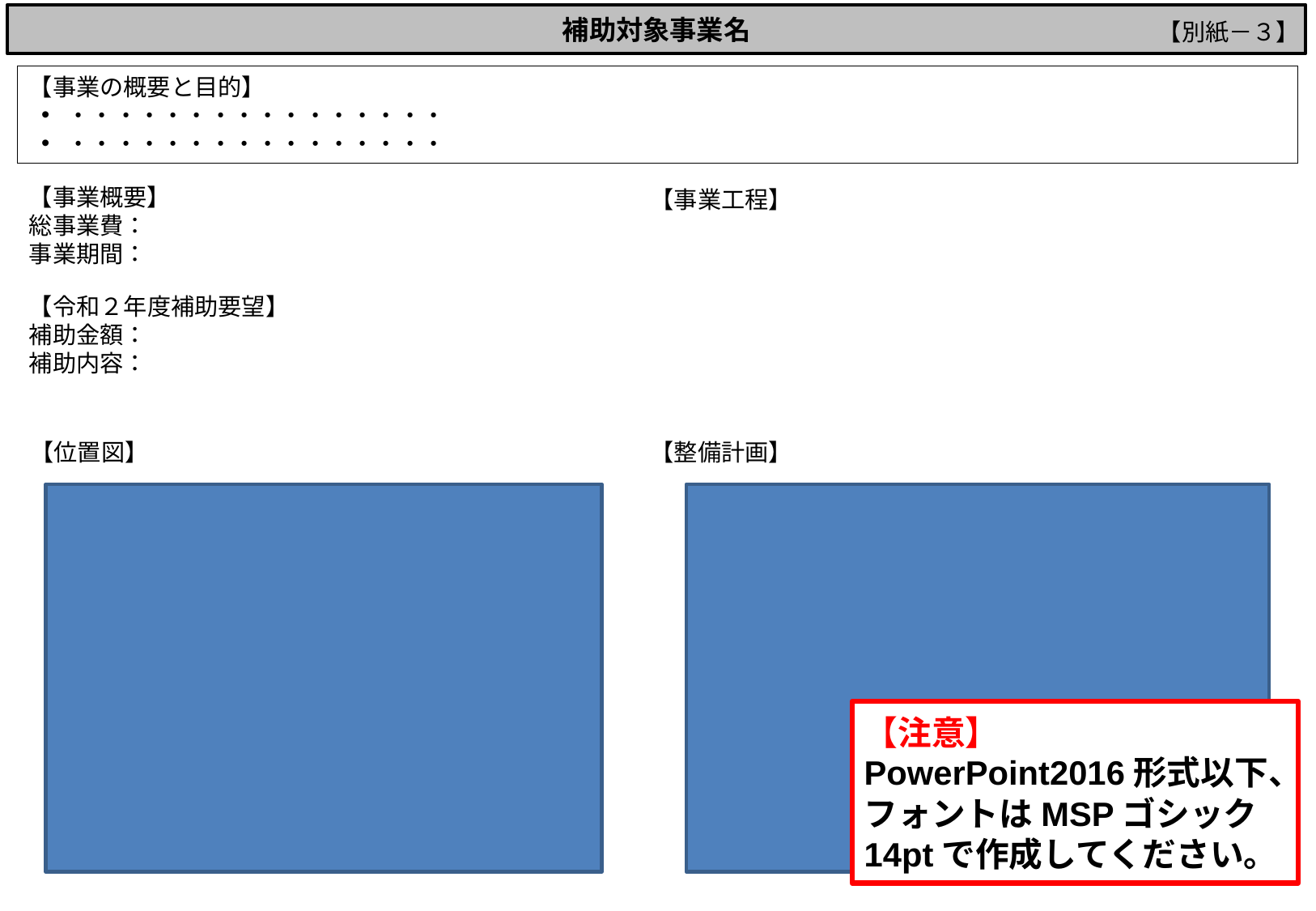

補助対象事業名
【別紙－３】
【事業の概要と目的】
・・・・・・・・・・・・・・・・
・・・・・・・・・・・・・・・・
【事業概要】
総事業費：
事業期間：

【令和２年度補助要望】
補助金額：
補助内容：
【事業工程】
【位置図】
【整備計画】

【注意】
PowerPoint2016形式以下、
フォントはMSPゴシック14ptで作成してください。